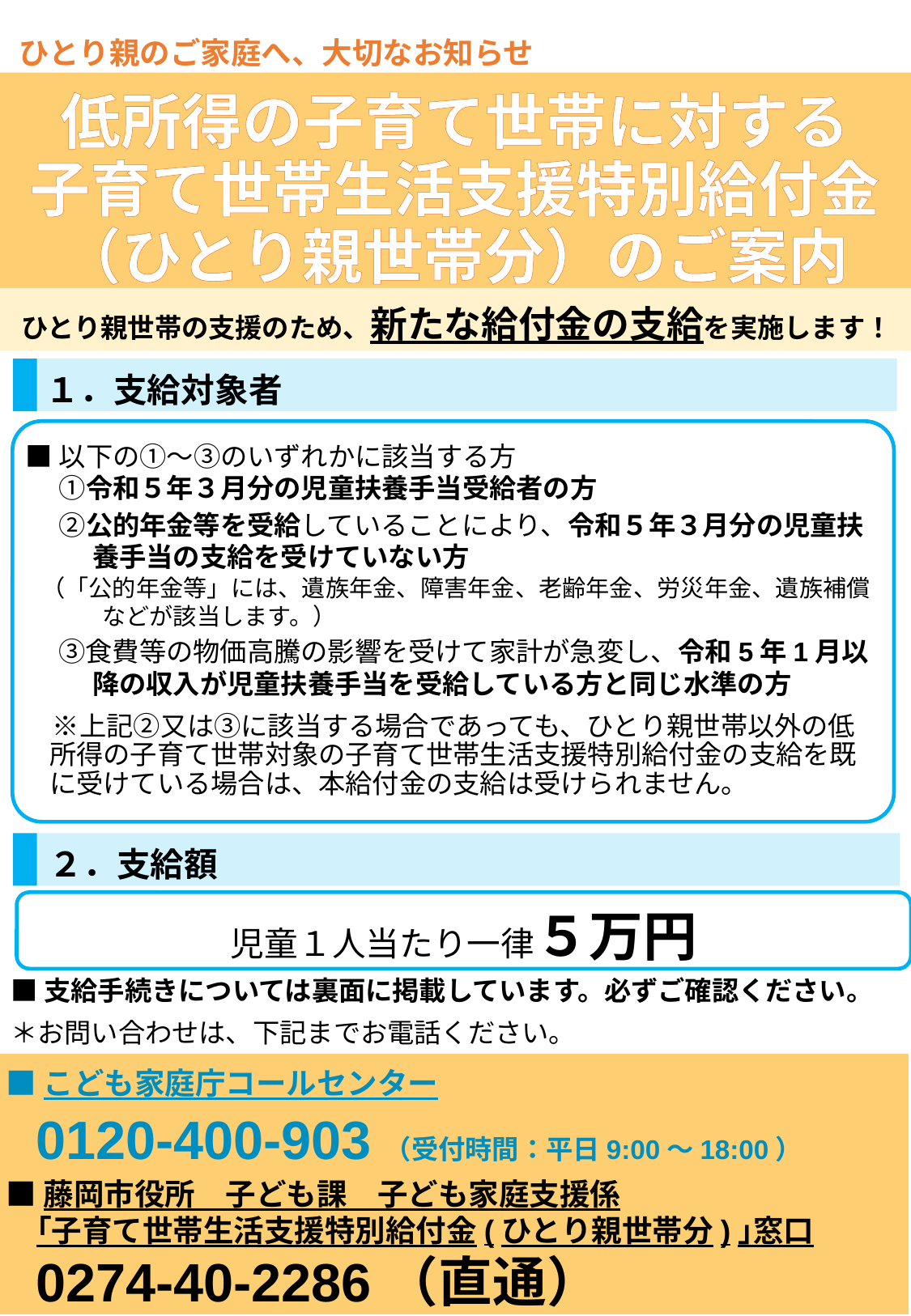

ひとり親のご家庭へ、大切なお知らせ
低所得の子育て世帯に対する
子育て世帯生活支援特別給付金
（ひとり親世帯分）のご案内
ひとり親世帯の支援のため、新たな給付金の支給を実施します！

１．支給対象者
■以下の①～③のいずれかに該当する方
　①令和５年３月分の児童扶養手当受給者の方
　②公的年金等を受給していることにより、令和５年３月分の児童扶養手当の支給を受けていない方
（「公的年金等」には、遺族年金、障害年金、老齢年金、労災年金、遺族補償などが該当します。）
　③食費等の物価高騰の影響を受けて家計が急変し、令和5年1月以降の収入が児童扶養手当を受給している方と同じ水準の方
　※上記②又は③に該当する場合であっても、ひとり親世帯以外の低所得の子育て世帯対象の子育て世帯生活支援特別給付金の支給を既に受けている場合は、本給付金の支給は受けられません。
赤字括弧の文言については、各自治体において記載有無をご判断ください。
ご記載される場合には、赤字括弧を外してください。

２．支給額
児童１人当たり一律５万円
■支給手続きについては裏面に掲載しています。必ずご確認ください。
＊お問い合わせは、下記までお電話ください。
■こども家庭庁コールセンター
  0120-400-903（受付時間：平日9:00～18:00）
■藤岡市役所　子ども課　子ども家庭支援係
　｢子育て世帯生活支援特別給付金(ひとり親世帯分)｣窓口
  0274-40-2286（直通）